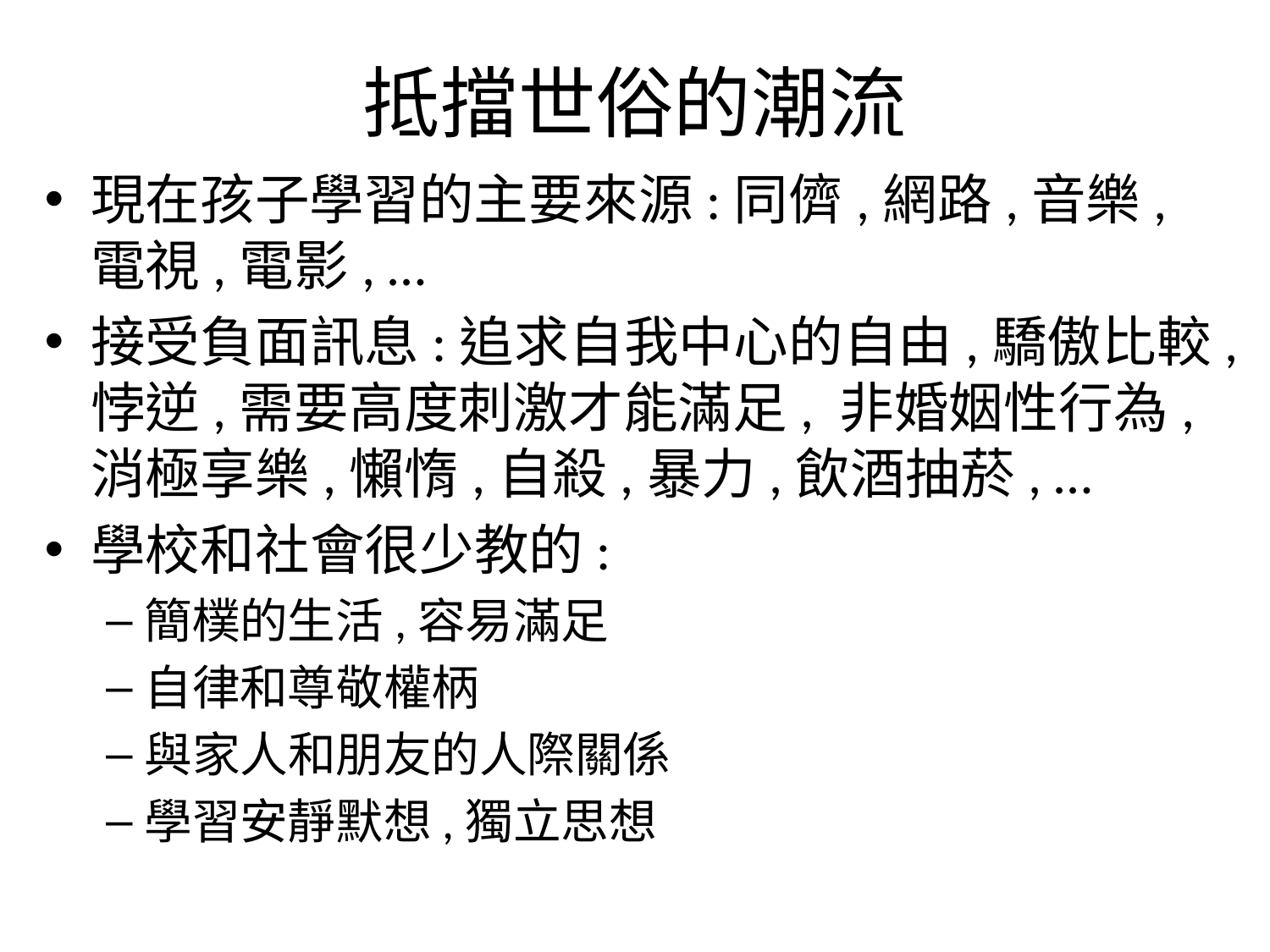

# 抵擋世俗的潮流
現在孩子學習的主要來源:同儕,網路,音樂,電視,電影, …
接受負面訊息:追求自我中心的自由,驕傲比較,悖逆,需要高度刺激才能滿足, 非婚姻性行為,消極享樂,懶惰,自殺,暴力,飲酒抽菸, …
學校和社會很少教的:
簡樸的生活,容易滿足
自律和尊敬權柄
與家人和朋友的人際關係
學習安靜默想,獨立思想